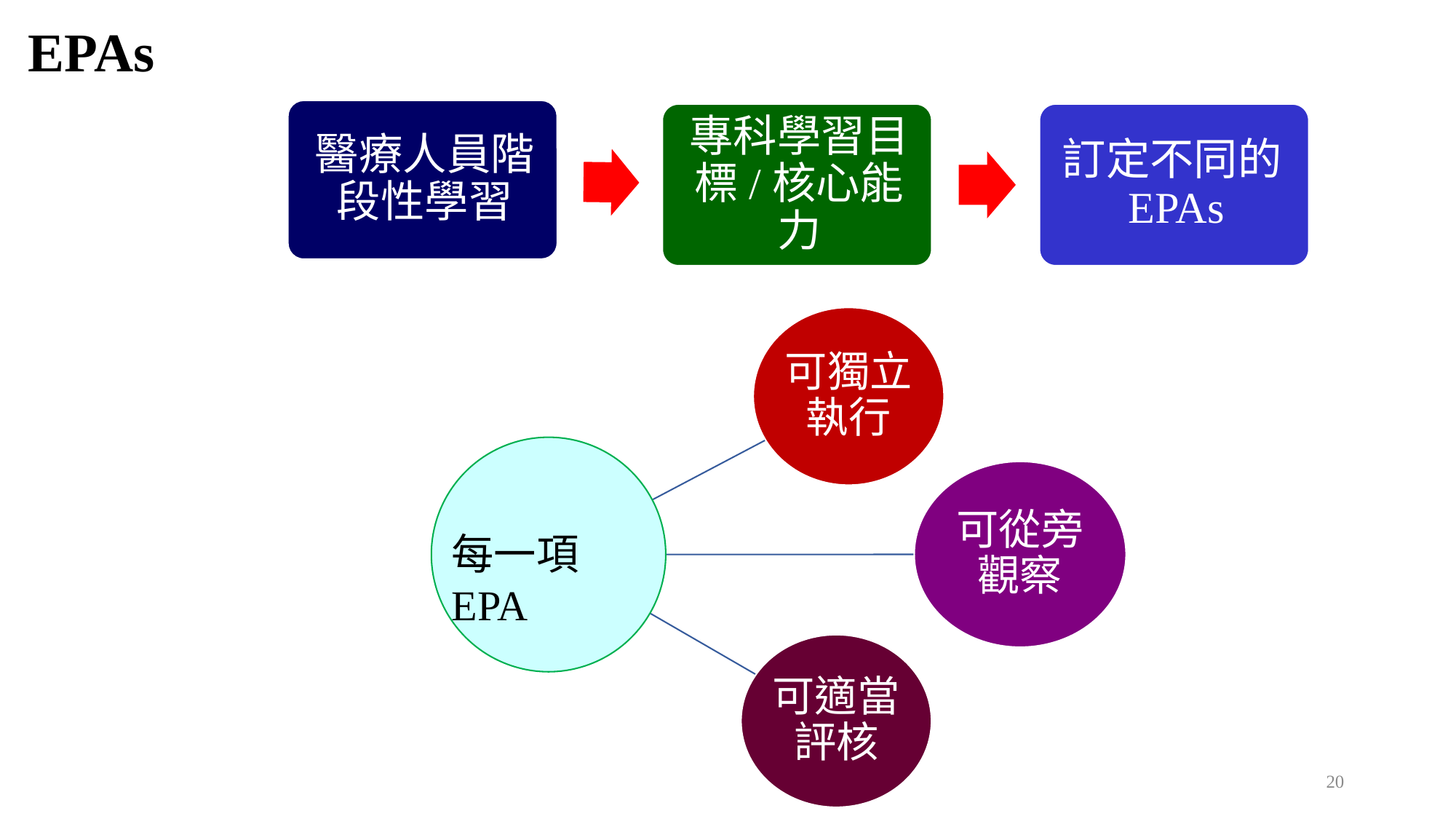

EPAs
醫療人員階段性學習

專科學習目標/核心能力

訂定不同的EPAs
可獨立執行
可從旁觀察
可適當評核
每一項EPA
20